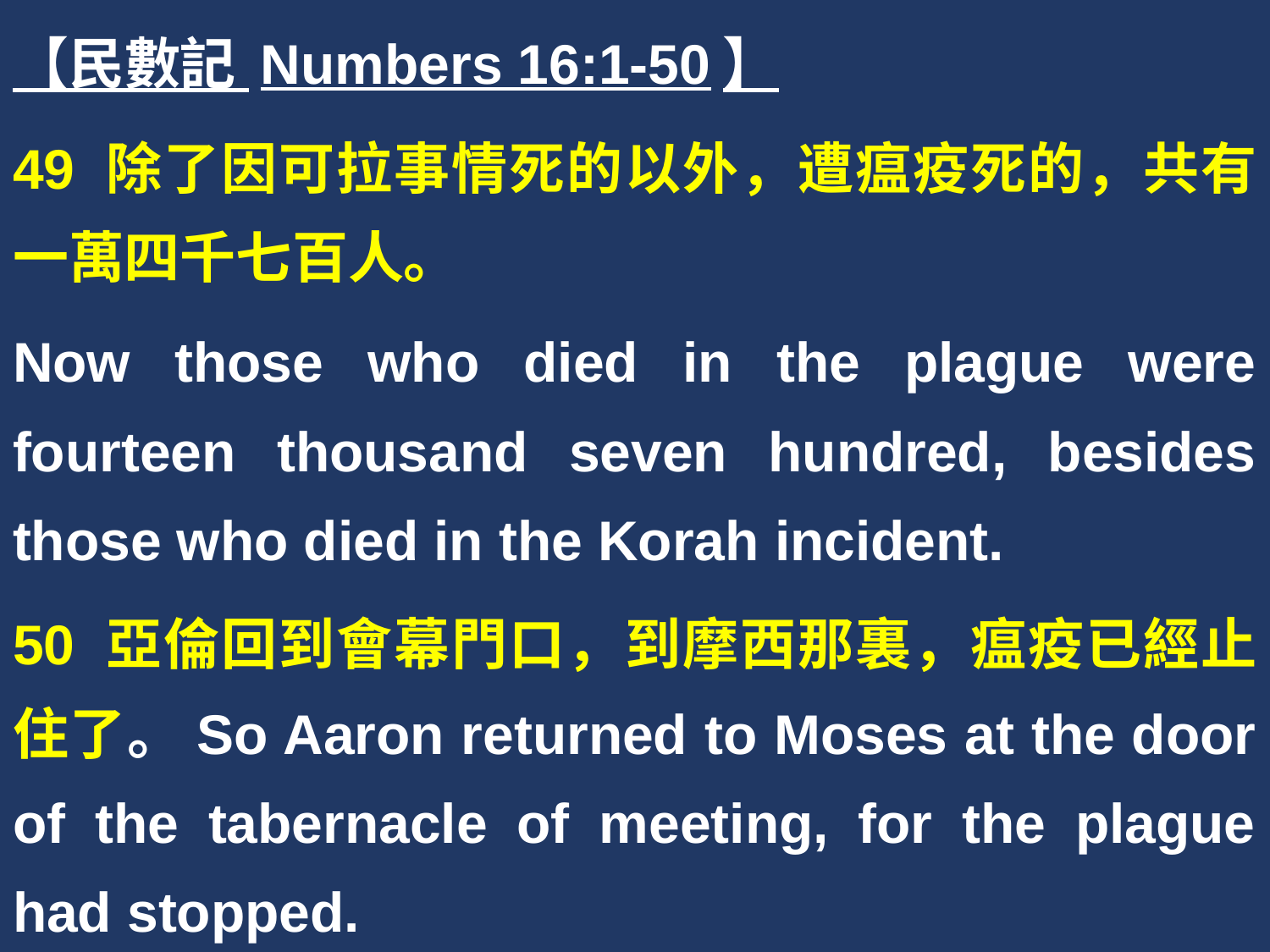

【民數記 Numbers 16:1-50】
49 除了因可拉事情死的以外，遭瘟疫死的，共有一萬四千七百人。
Now those who died in the plague were fourteen thousand seven hundred, besides those who died in the Korah incident.
50 亞倫回到會幕門口，到摩西那裏，瘟疫已經止住了。So Aaron returned to Moses at the door of the tabernacle of meeting, for the plague had stopped.